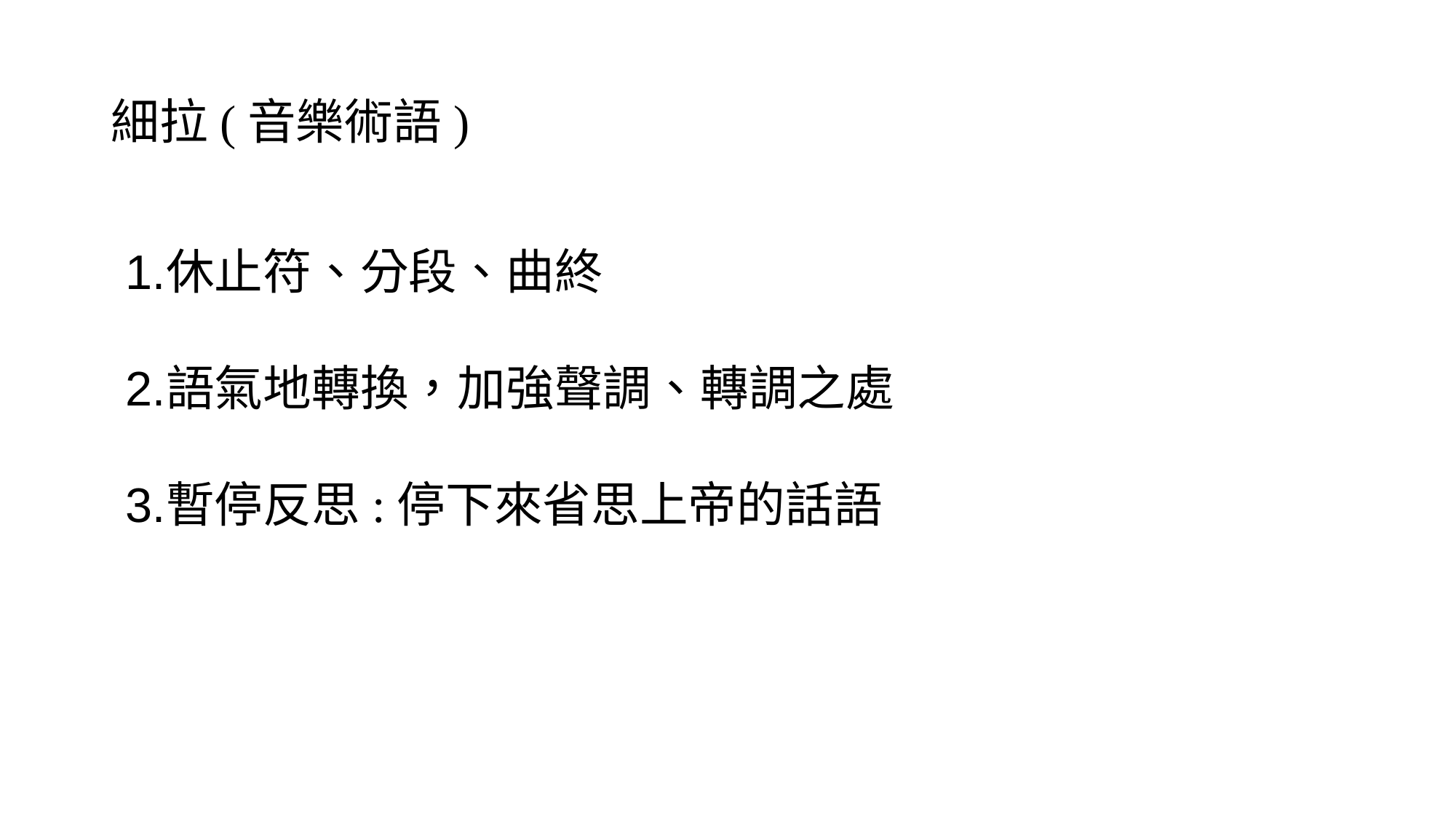

細拉(音樂術語)

休止符、分段、曲終

語氣地轉換，加強聲調、轉調之處

暫停反思:停下來省思上帝的話語